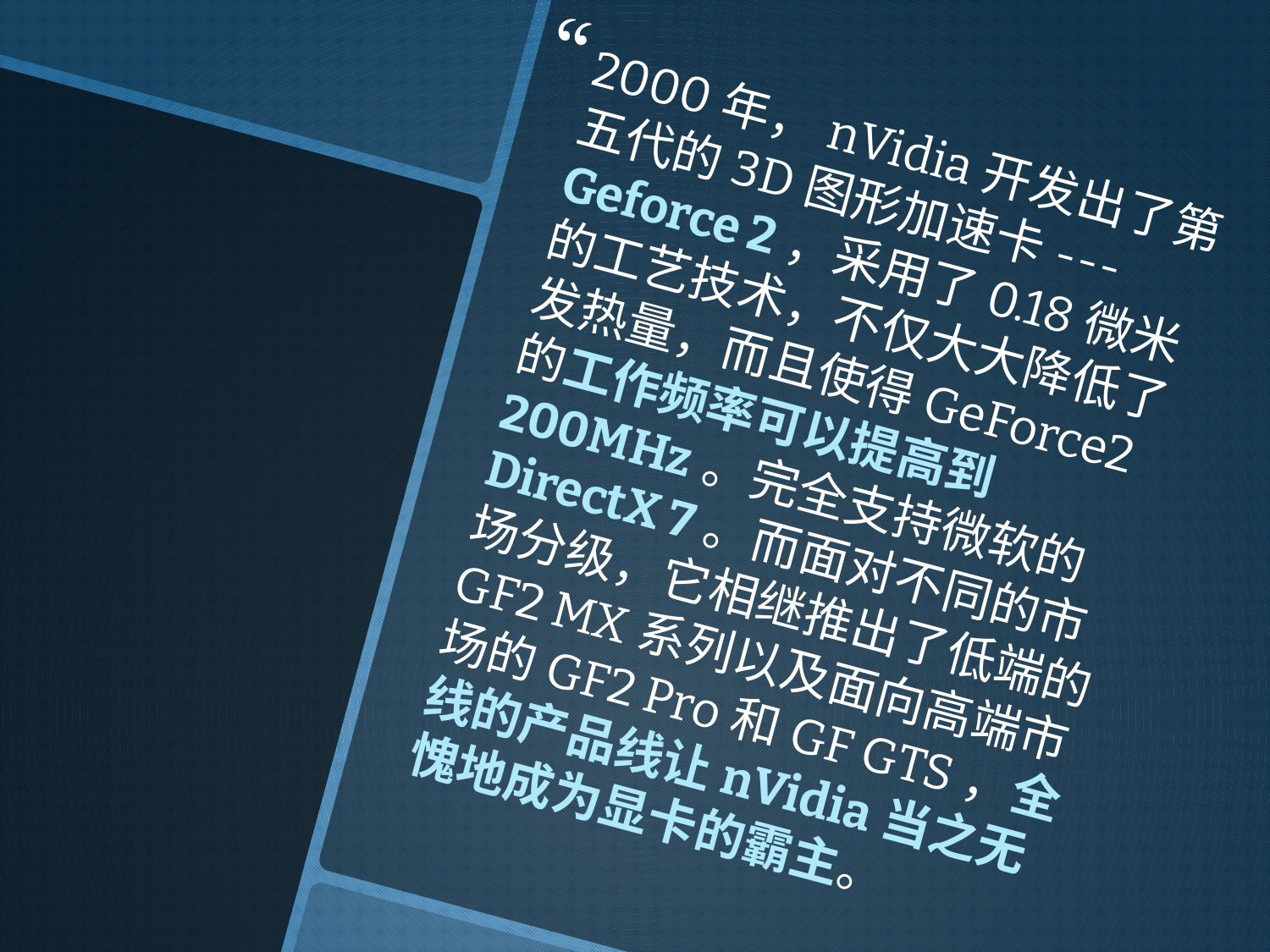

2000年，nVidia开发出了第五代的3D图形加速卡---Geforce 2，采用了0.18微米的工艺技术，不仅大大降低了发热量，而且使得GeForce2的工作频率可以提高到200MHz。完全支持微软的DirectX 7。而面对不同的市场分级，它相继推出了低端的GF2 MX系列以及面向高端市场的GF2 Pro和GF GTS，全线的产品线让nVidia当之无愧地成为显卡的霸主。
#